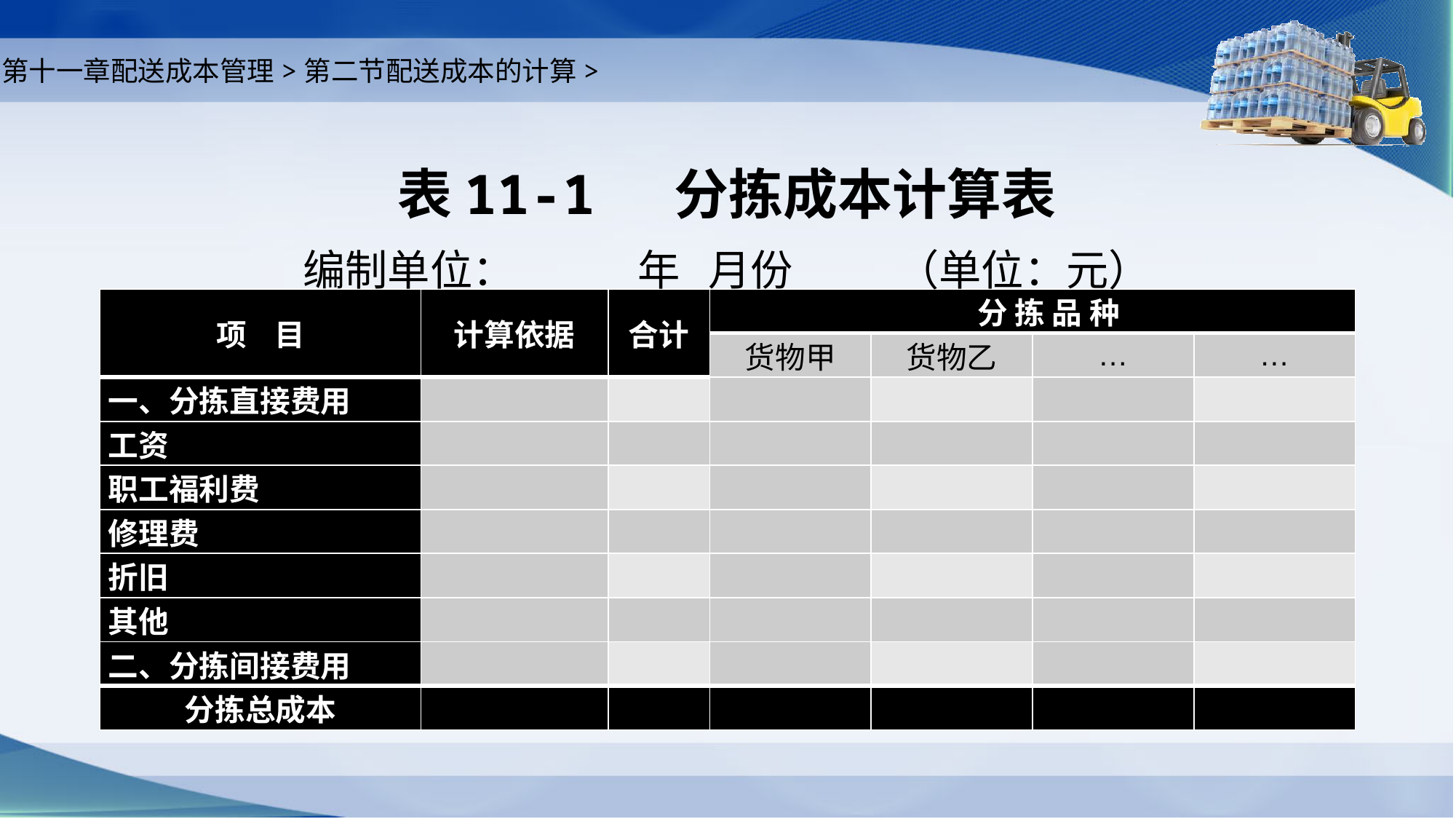

第十一章配送成本管理>第二节配送成本的计算>
# 表11-1  分拣成本计算表
编制单位：             年   月份           （单位：元）
| 项 目 | 计算依据 | 合计 | 分 拣 品 种 |  |  |  |
| --- | --- | --- | --- | --- | --- | --- |
|  |  |  | 货物甲 | 货物乙 | … | … |
| 一、分拣直接费用 |  |  |  |  |  |  |
| 工资 |  |  |  |  |  |  |
| 职工福利费 |  |  |  |  |  |  |
| 修理费 |  |  |  |  |  |  |
| 折旧 |  |  |  |  |  |  |
| 其他 |  |  |  |  |  |  |
| 二、分拣间接费用 |  |  |  |  |  |  |
| 分拣总成本 |  |  |  |  |  |  |